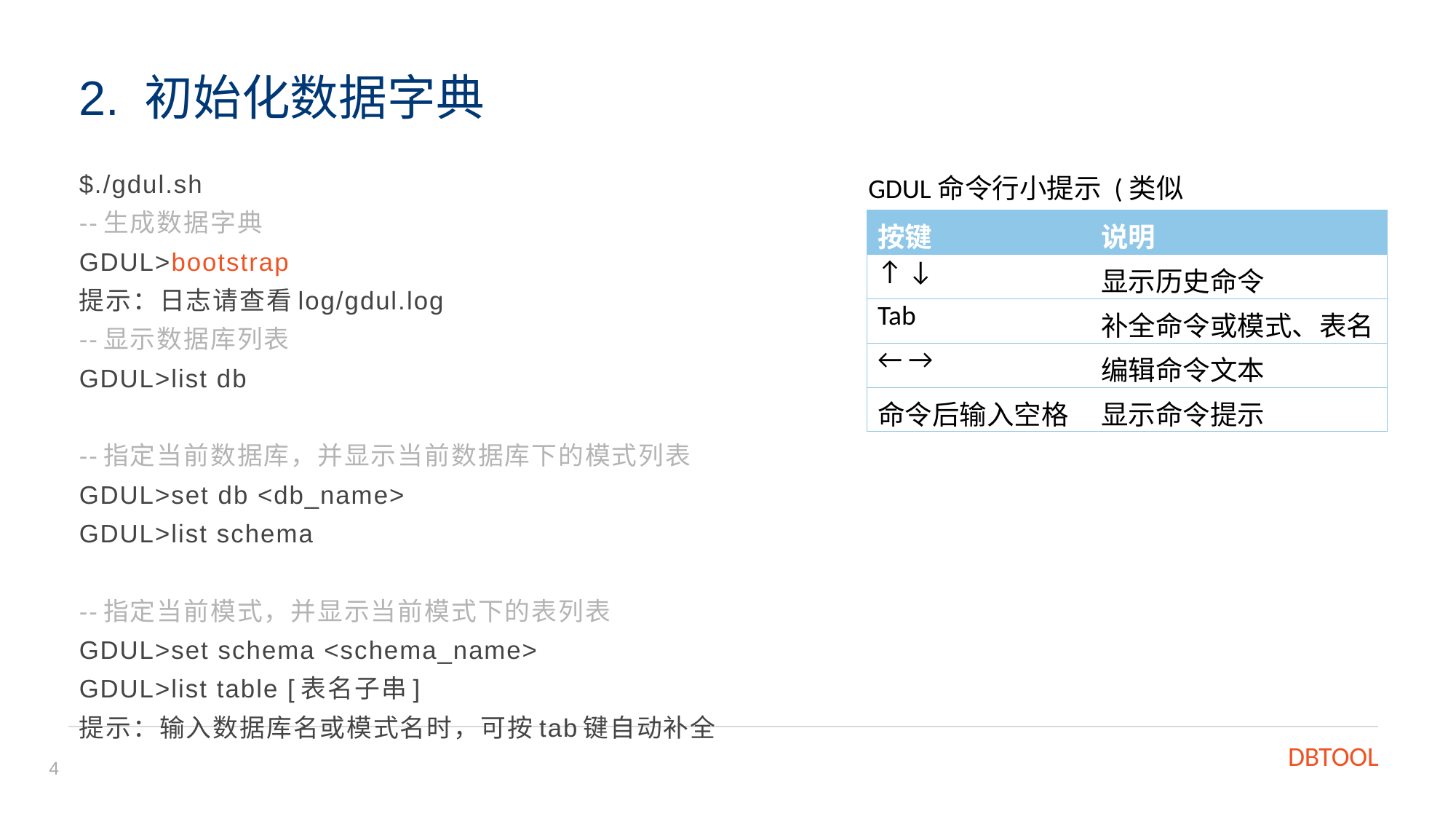

2. 初始化数据字典
$./gdul.sh
--生成数据字典
GDUL>bootstrap
提示：日志请查看log/gdul.log
--显示数据库列表
GDUL>list db

--指定当前数据库，并显示当前数据库下的模式列表
GDUL>set db <db_name>
GDUL>list schema

--指定当前模式，并显示当前模式下的表列表
GDUL>set schema <schema_name>
GDUL>list table [表名子串]
提示：输入数据库名或模式名时，可按tab键自动补全

GDUL命令行小提示 (类似bash):
| 按键 | 说明 |
| --- | --- |
| ↑ ↓ | 显示历史命令 |
| Tab | 补全命令或模式、表名 |
| ← → | 编辑命令文本 |
| 命令后输入空格 | 显示命令提示 |